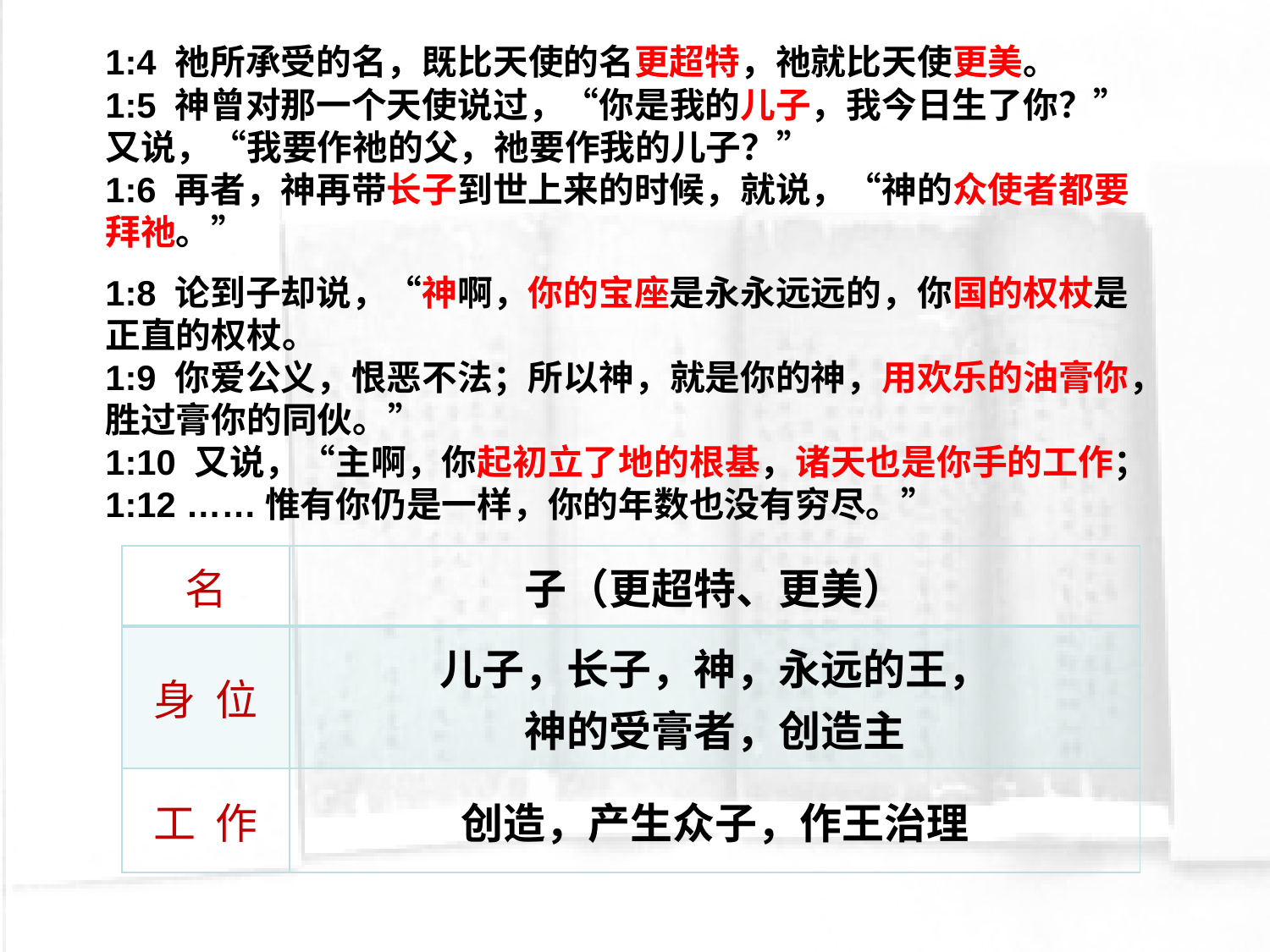

1:4 祂所承受的名，既比天使的名更超特，祂就比天使更美。
1:5 神曾对那一个天使说过，“你是我的儿子，我今日生了你？”又说，“我要作祂的父，祂要作我的儿子？”
1:6 再者，神再带长子到世上来的时候，就说，“神的众使者都要拜祂。”
1:8 论到子却说，“神啊，你的宝座是永永远远的，你国的权杖是正直的权杖。
1:9 你爱公义，恨恶不法；所以神，就是你的神，用欢乐的油膏你，胜过膏你的同伙。”
1:10 又说，“主啊，你起初立了地的根基，诸天也是你手的工作；
1:12 ……惟有你仍是一样，你的年数也没有穷尽。”
| 名 | 子（更超特、更美） |
| --- | --- |
| 身 位 | 儿子，长子，神，永远的王， 神的受膏者，创造主 |
| 工 作 | 创造，产生众子，作王治理 |